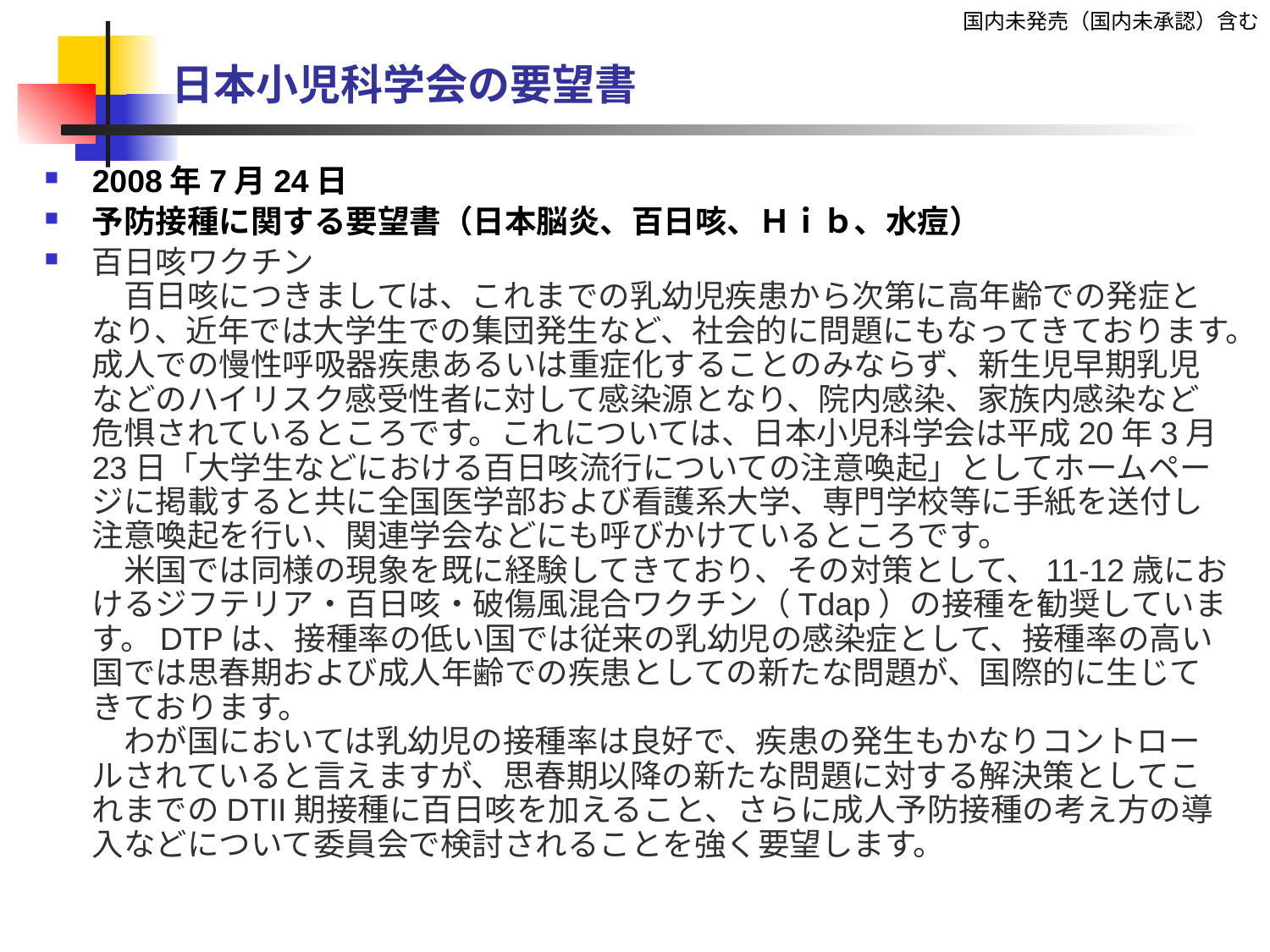

# 日本小児科学会の要望書
国内未発売（国内未承認）含む
2008年7月24日
予防接種に関する要望書（日本脳炎、百日咳、Ｈｉｂ、水痘）
百日咳ワクチン
　百日咳につきましては、これまでの乳幼児疾患から次第に高年齢での発症となり、近年では大学生での集団発生など、社会的に問題にもなってきております。成人での慢性呼吸器疾患あるいは重症化することのみならず、新生児早期乳児などのハイリスク感受性者に対して感染源となり、院内感染、家族内感染など危惧されているところです。これについては、日本小児科学会は平成20年3月23日「大学生などにおける百日咳流行についての注意喚起」としてホームページに掲載すると共に全国医学部および看護系大学、専門学校等に手紙を送付し注意喚起を行い、関連学会などにも呼びかけているところです。
　米国では同様の現象を既に経験してきており、その対策として、11-12歳におけるジフテリア・百日咳・破傷風混合ワクチン（Tdap）の接種を勧奨しています。DTPは、接種率の低い国では従来の乳幼児の感染症として、接種率の高い国では思春期および成人年齢での疾患としての新たな問題が、国際的に生じてきております。
　わが国においては乳幼児の接種率は良好で、疾患の発生もかなりコントロールされていると言えますが、思春期以降の新たな問題に対する解決策としてこれまでのDTII期接種に百日咳を加えること、さらに成人予防接種の考え方の導入などについて委員会で検討されることを強く要望します。